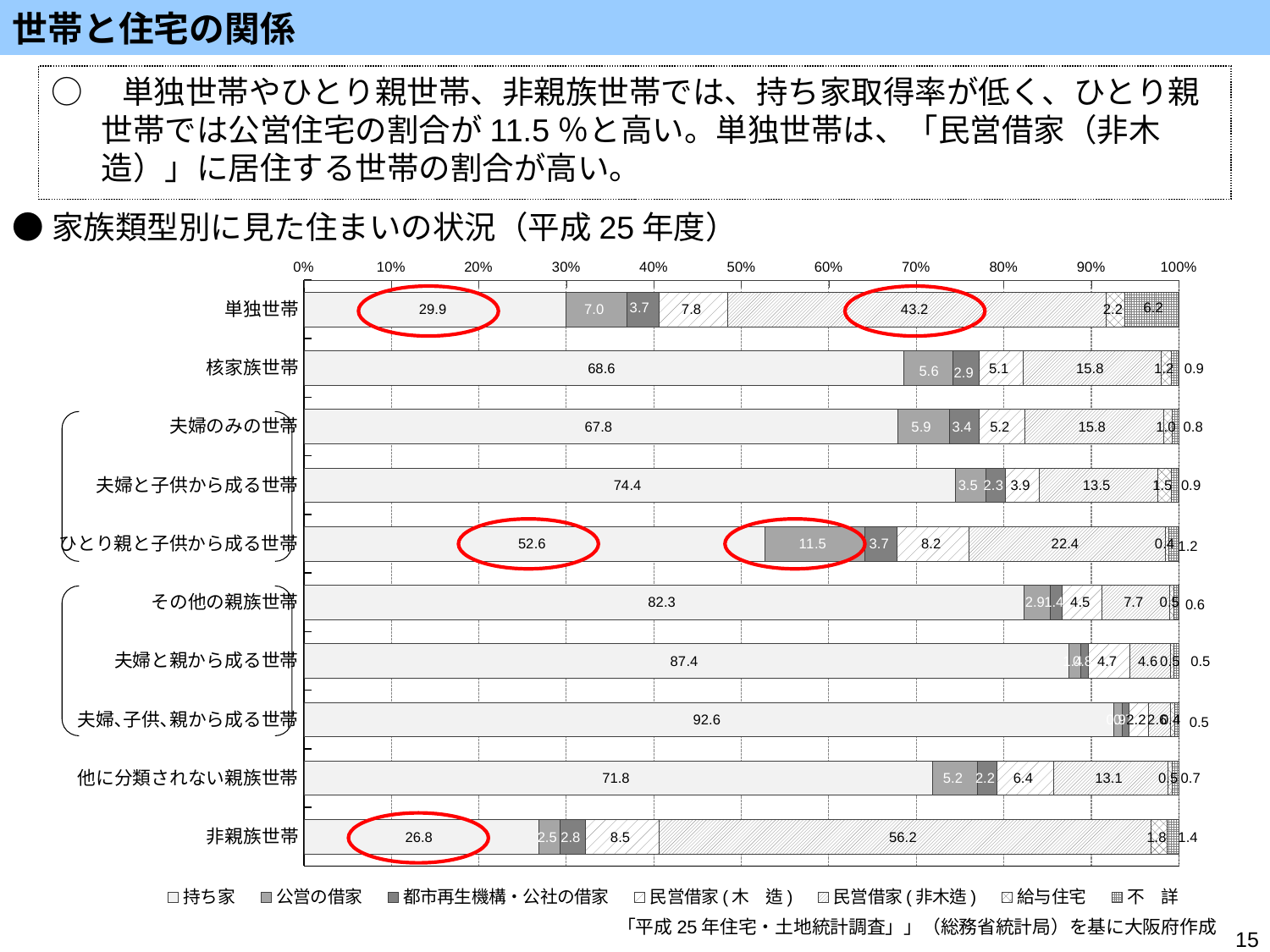

世帯と住宅の関係
○　単独世帯やひとり親世帯、非親族世帯では、持ち家取得率が低く、ひとり親世帯では公営住宅の割合が11.5％と高い。単独世帯は、「民営借家（非木造）」に居住する世帯の割合が高い。
●家族類型別に見た住まいの状況（平成25年度）

### Chart

| Category | 持ち家 | 公営の借家 | 都市再生機構・公社の借家 | 民営借家(木　造) | 民営借家(非木造) | 給与住宅 | 不　詳 |
|---|---|---|---|---|---|---|---|
| 単独世帯 | 29.920359595871 | 7.015006526967506 | 3.6633277635291486 | 7.842640278485192 | 43.19283429490721 | 2.154862686623883 | 6.210968853616061 |
| 核家族世帯 | 68.5739350317879 | 5.626926173670541 | 2.9194869683555007 | 5.063986927429337 | 15.76390985221294 | 1.161730773421197 | 0.8900242731225863 |
| 　夫婦のみの世帯 | 67.82398782036408 | 5.926185713979888 | 3.4105226445820915 | 5.238846127540634 | 15.847298851230002 | 0.9992705738384088 | 0.7538882684648872 |
| 　夫婦と子供から成る世帯 | 74.4369134026217 | 3.45103531630654 | 2.29981692617749 | 3.876626722877178 | 13.508115233402703 | 1.5297757852203355 | 0.8977166133940645 |
| 　ひとり親と子供から成る世帯 | 52.637679204860945 | 11.493837270962844 | 3.6713117387869456 | 8.239325982212213 | 22.360020820171027 | 0.4226404429203364 | 1.1751845400856984 |
| その他の親族世帯 | 82.31066325155206 | 2.943821153103816 | 1.4381709271547267 | 4.527121476928158 | 7.705212493462997 | 0.4647170735736465 | 0.6102936242246007 |
| 　夫婦と親から成る世帯 | 87.39713324308615 | 1.4121481047606017 | 0.8445722135571265 | 4.7425626914466354 | 4.58562566860388 | 0.47278054609045356 | 0.5451775324551673 |
| 　夫婦､子供､親から成る世帯 | 92.58766669759113 | 0.9424326525128014 | 0.7422017983115302 | 2.19297059679203 | 2.6073730798859773 | 0.4425176644238599 | 0.48483751048269397 |
| 　他に分類されない親族世帯 | 71.82039470704301 | 5.180776091115302 | 2.2379195349996124 | 6.418198494034508 | 13.122728090951979 | 0.4805458423087503 | 0.7394372395468279 |
| 非親族世帯 | 26.807904177721138 | 2.4888339757789537 | 2.8448887546808836 | 8.467356719475177 | 56.191303507320434 | 1.7994433371986422 | 1.4002695278247645 |

「平成25年住宅・土地統計調査」」（総務省統計局）を基に大阪府作成
15